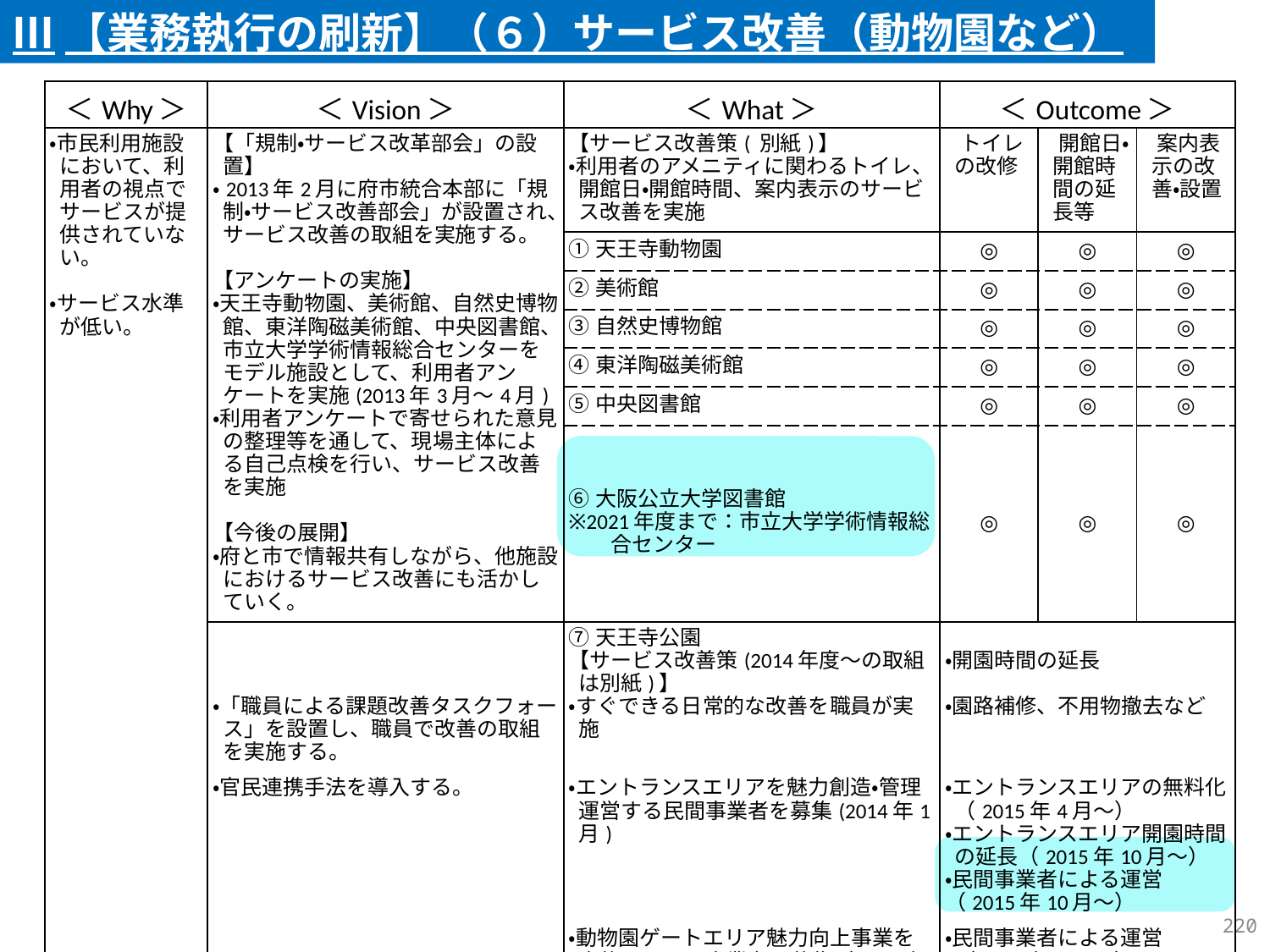

Ⅲ【業務執行の刷新】（６）サービス改善（動物園など）
| ＜Why＞ | ＜Vision＞ | ＜What＞ | ＜Outcome＞ |  |  |
| --- | --- | --- | --- | --- | --- |
| ・市民利用施設において、利用者の視点でサービスが提供されていない。 ・サービス水準が低い。 | 【「規制・サービス改革部会」の設置】 ・2013年2月に府市統合本部に「規制・サービス改善部会」が設置され、サービス改善の取組を実施する。 【アンケートの実施】 ・天王寺動物園、美術館、自然史博物館、東洋陶磁美術館、中央図書館、市立大学学術情報総合センターをモデル施設として、利用者アンケートを実施(2013年3月～4月) ・利用者アンケートで寄せられた意見の整理等を通して、現場主体による自己点検を行い、サービス改善を実施 【今後の展開】 ・府と市で情報共有しながら、他施設におけるサービス改善にも活かしていく。 | 【サービス改善策( 別紙)】 ・利用者のアメニティに関わるトイレ、開館日・開館時間、案内表示のサービス改善を実施 | トイレの改修 | 開館日・開館時間の延長等 | 案内表示の改善・設置 |
|  |  | ①天王寺動物園 | ◎ | ◎ | ◎ |
|  |  | ②美術館 | ◎ | ◎ | ◎ |
|  |  | ③自然史博物館 | ◎ | ◎ | ◎ |
|  |  | ④東洋陶磁美術館 | ◎ | ◎ | ◎ |
|  |  | ⑤中央図書館 | ◎ | ◎ | ◎ |
|  |  | ⑥大阪公立大学図書館 ※2021年度まで：市立大学学術情報総 　　合センター | ◎ | ◎ | ◎ |
|  | ・「職員による課題改善タスクフォース」を設置し、職員で改善の取組を実施する。 | ⑦天王寺公園 【サービス改善策(2014年度～の取組は別紙)】 ・すぐできる日常的な改善を職員が実施 | ・開園時間の延長 ・園路補修、不用物撤去など |  |  |
|  | ・官民連携手法を導入する。 | ・エントランスエリアを魅力創造・管理運営する民間事業者を募集(2014年1月) | ・エントランスエリアの無料化（2015年4月～） ・エントランスエリア開園時間の延長（2015年10月～） ・民間事業者による運営 （2015年10月～） |  |  |
|  |  | ・動物園ゲートエリア魅力向上事業を実施する民間事業者を募集（2017年3月） | ・民間事業者による運営（2019年4月～） |  |  |

220